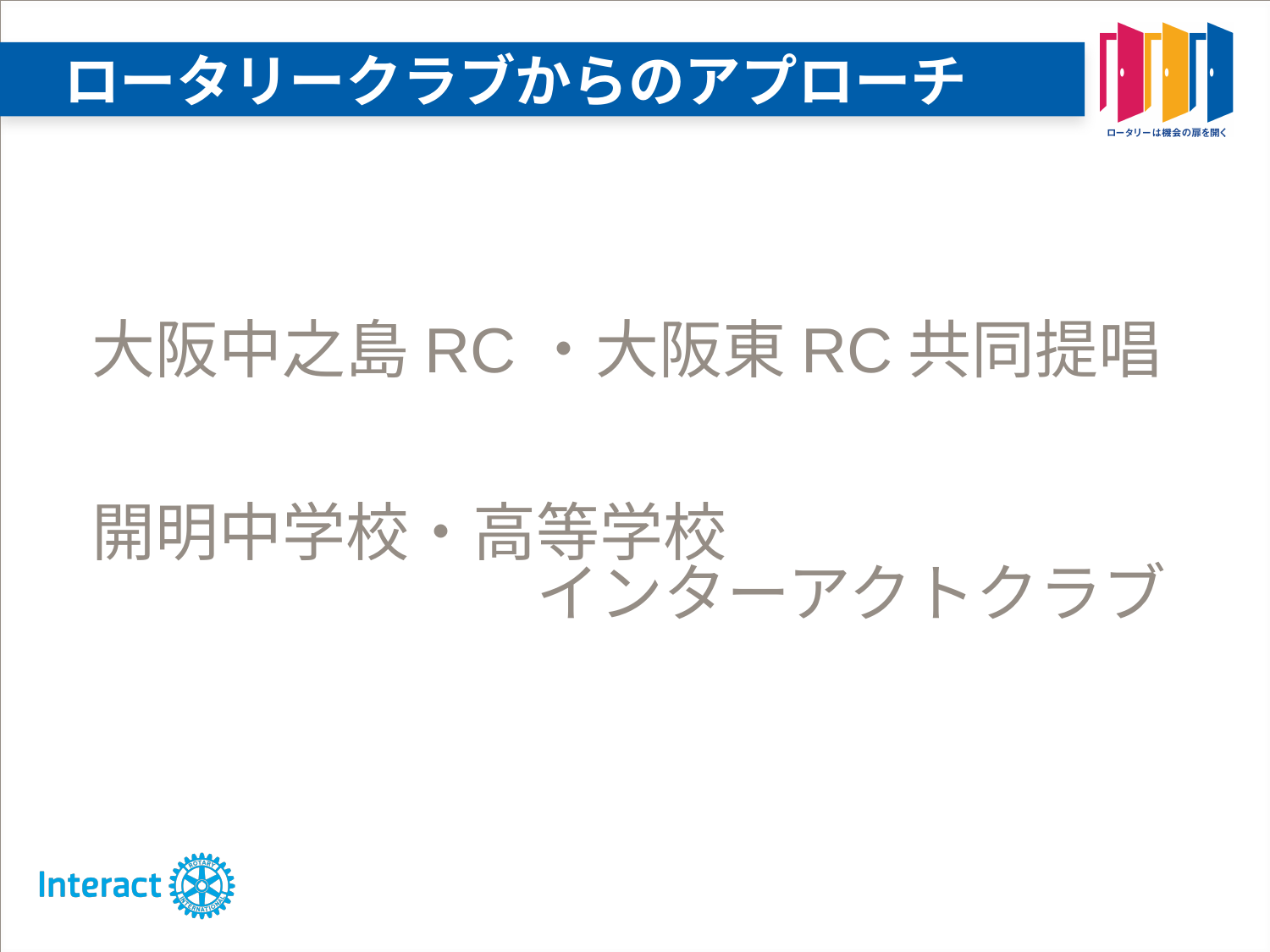

# ロータリークラブからのアプローチ
大阪中之島RC・大阪東RC共同提唱

開明中学校・高等学校
　　　　　　　インターアクトクラブ